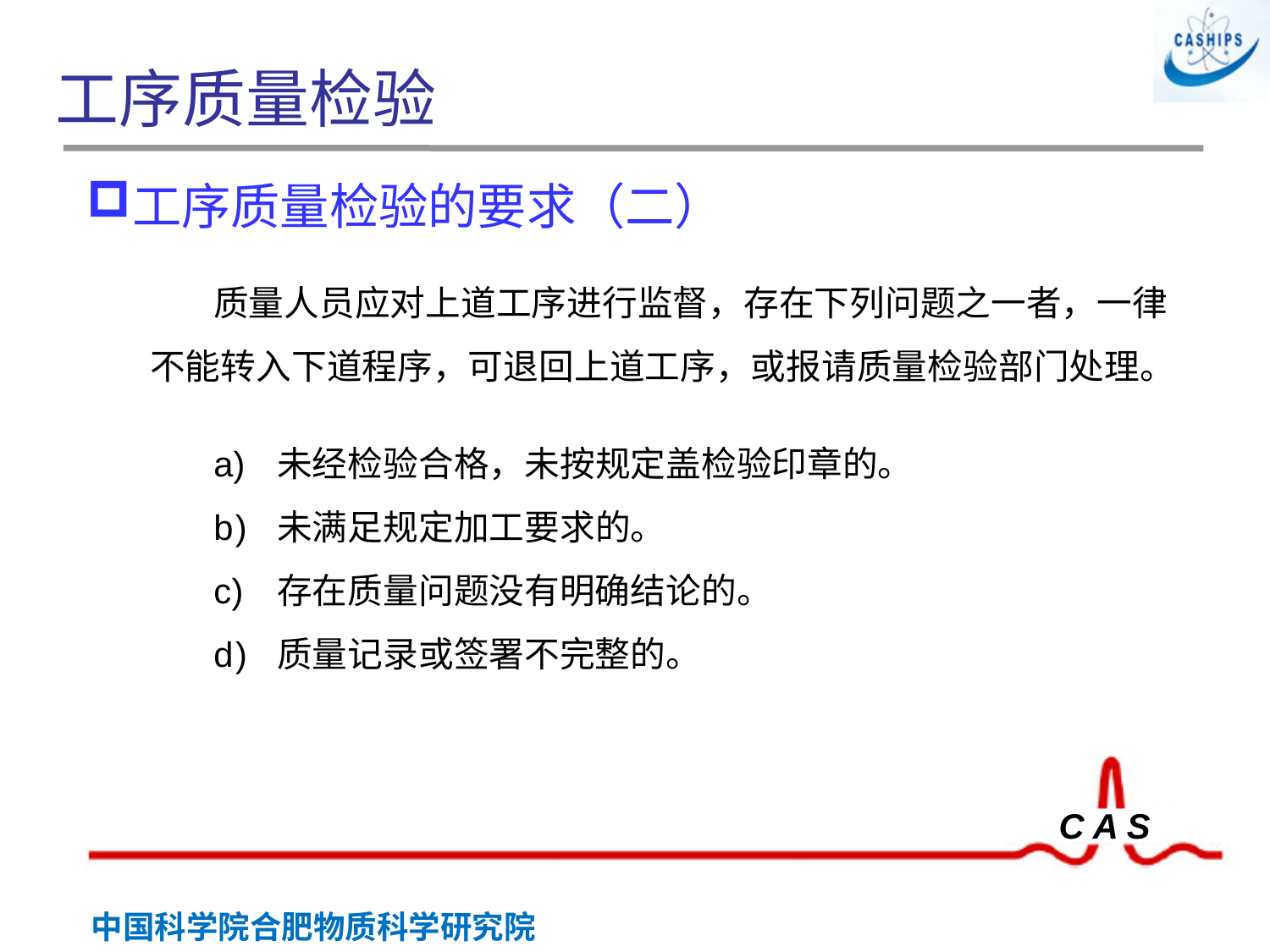

# 工序质量检验
工序质量检验的要求（二）

       质量人员应对上道工序进行监督，存在下列问题之一者，一律不能转入下道程序，可退回上道工序，或报请质量检验部门处理。

未经检验合格，未按规定盖检验印章的。
未满足规定加工要求的。
存在质量问题没有明确结论的。
质量记录或签署不完整的。
  胶印章
钢印章
封印章